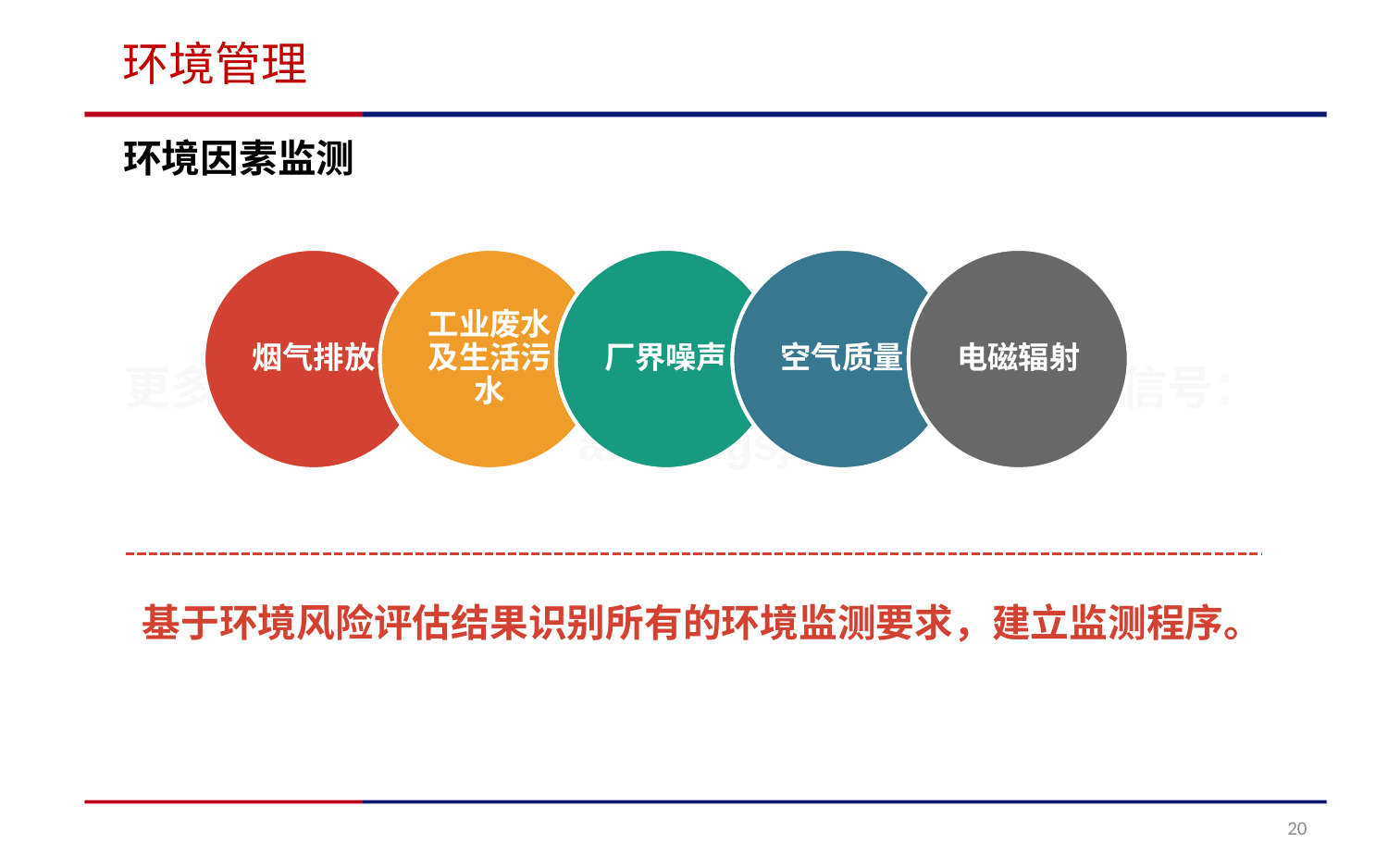

环境管理
环境因素监测
烟气排放
工业废水及生活污水
厂界噪声
空气质量
电磁辐射
基于环境风险评估结果识别所有的环境监测要求，建立监测程序。